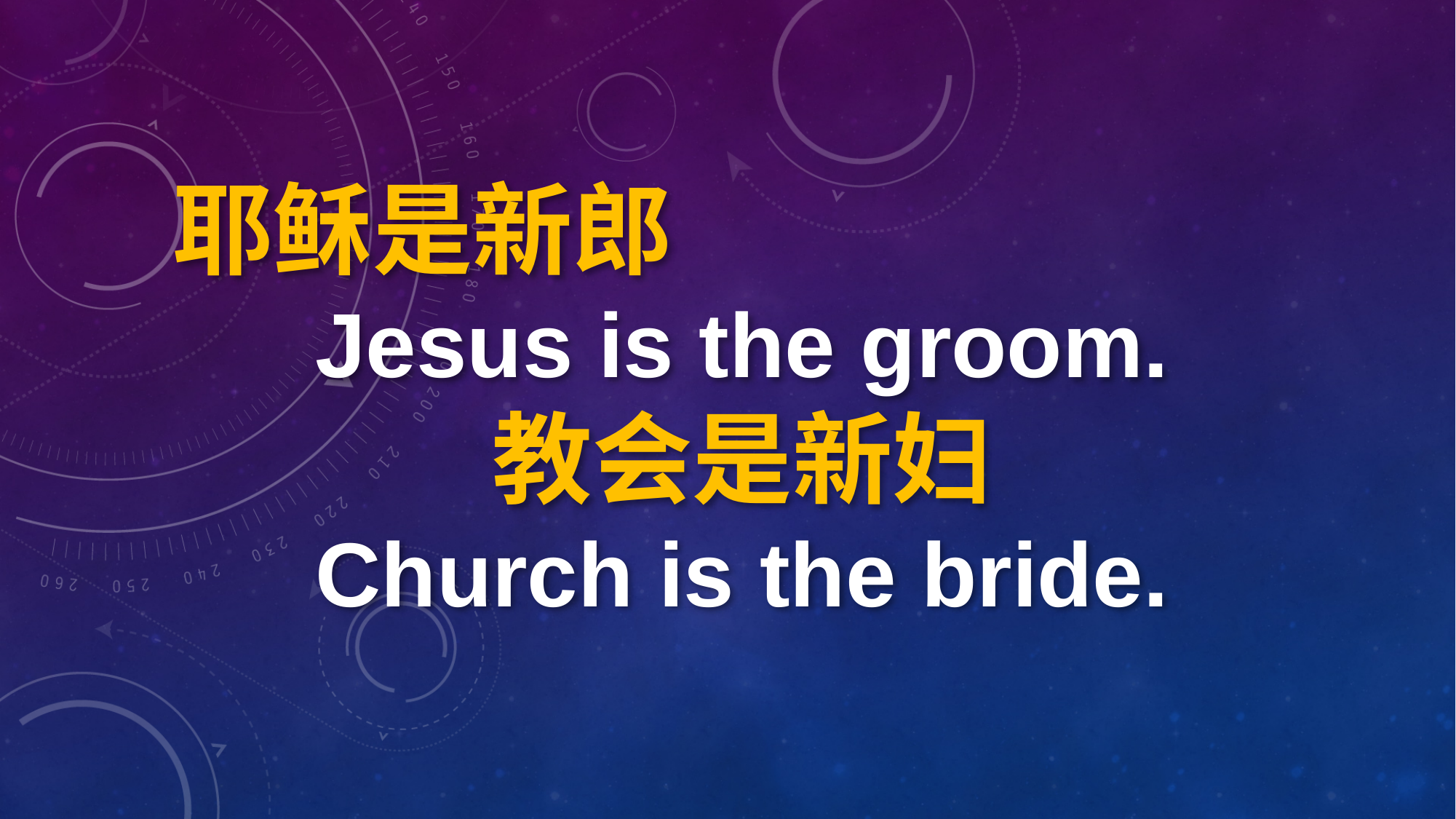

耶稣是新郎
Jesus is the groom.
教会是新妇
Church is the bride.